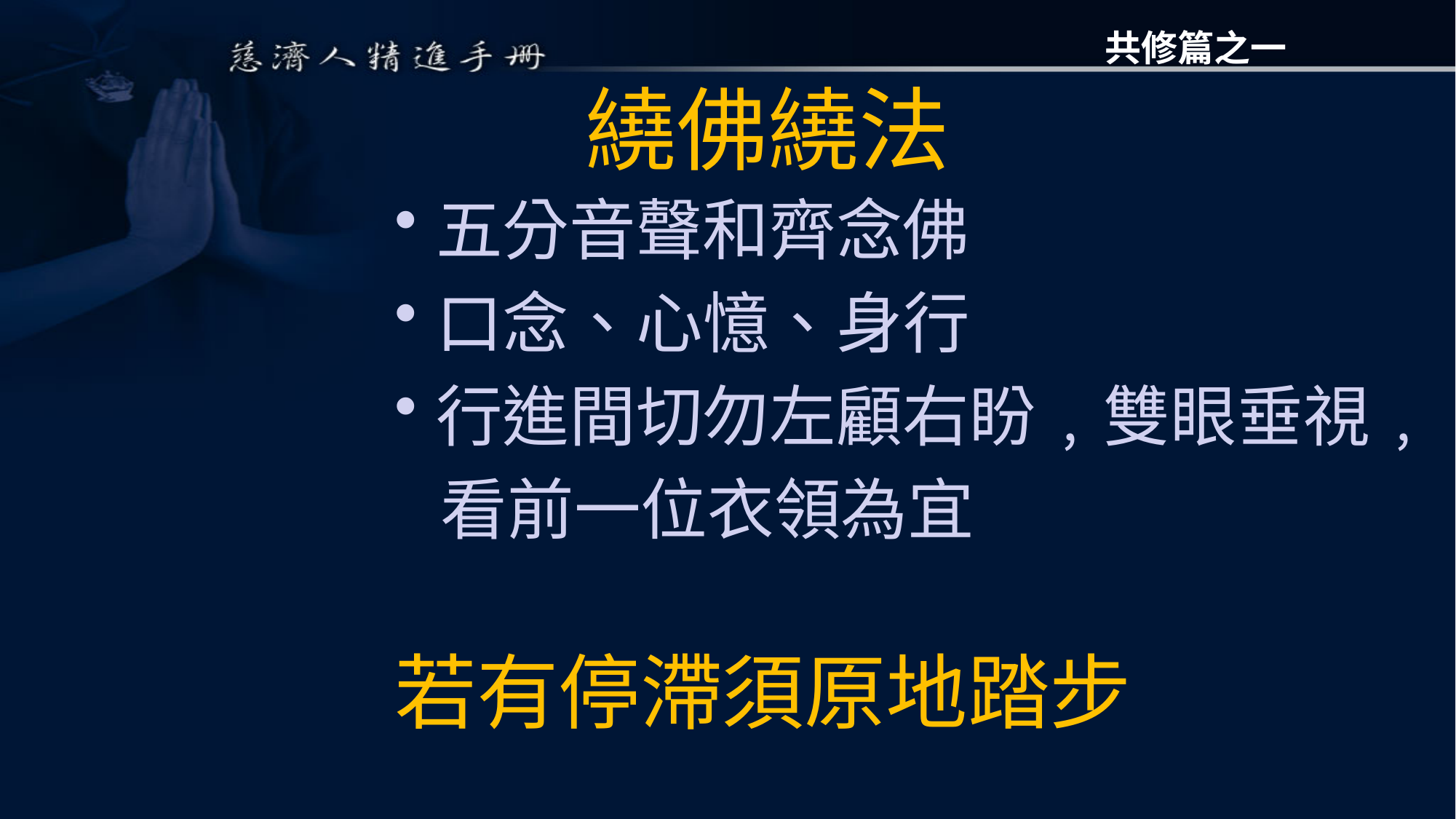

# 繞佛繞法
五分音聲和齊念佛
口念、心憶、身行
行進間切勿左顧右盼﹐雙眼垂視﹐
  看前一位衣領為宜

若有停滯須原地踏步